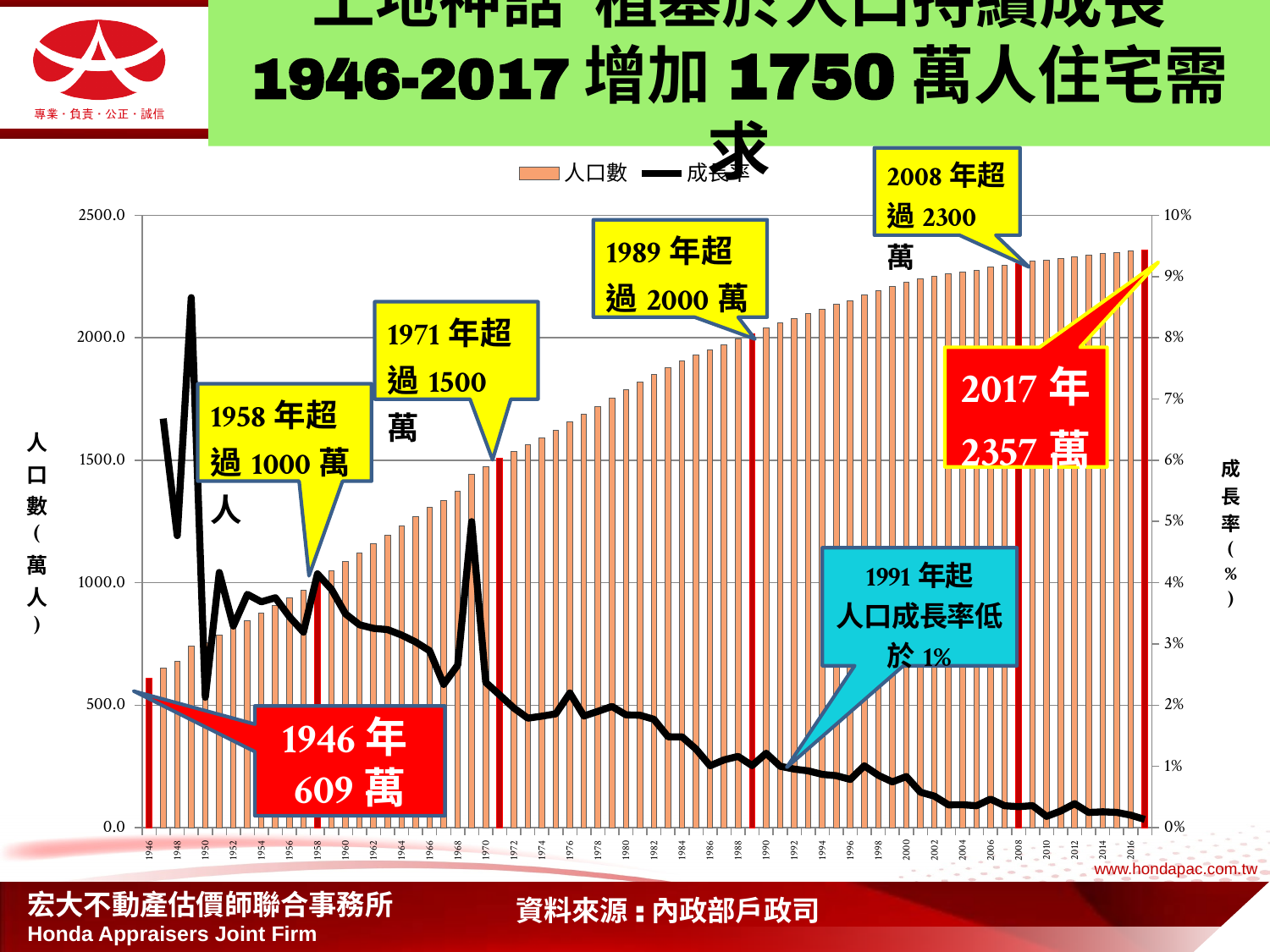

# 土地神話  植基於人口持續成長 1946-2017增加1750萬人住宅需求

### Chart

| Category | 人口數 | 成長率 |
|---|---|---|
| 1946 | 609.086 | None |
| 1947 | 649.7734000000041 | 0.06680074734930709 |
| 1948 | 680.7601 | 0.04768847108853674 |
| 1949 | 739.6931000000005 | 0.08656940969366476 |
| 1950 | 755.4399 | 0.021288288345531398 |
| 1951 | 786.9247 | 0.04167743853614316 |
| 1952 | 812.837399999998 | 0.032929071866723864 |
| 1953 | 843.801599999998 | 0.038093965656600136 |
| 1954 | 874.9150999999995 | 0.036873004270198156 |
| 1955 | 907.7643 | 0.03754558585170154 |
| 1956 | 939.0381 | 0.034451453973239454 |
| 1957 | 969.025 | 0.0319336350676297 |
| 1958 | 1009.1928 | 0.041451768530223795 |
| 1959 | 1048.4725 | 0.03892189876899634 |
| 1960 | 1085.0685 | 0.03490411050361386 |
| 1961 | 1121.0084 | 0.03312224066959813 |
| 1962 | 1157.4941999999999 | 0.03254730294616916 |
| 1963 | 1194.926000000001 | 0.032338650163430405 |
| 1964 | 1232.5025 | 0.03144671720257186 |
| 1965 | 1269.87 | 0.03031839692008731 |
| 1966 | 1306.5473 | 0.02888272027845385 |
| 1967 | 1337.1082999999999 | 0.023390657192433988 |
| 1968 | 1372.5991 | 0.026542950933742468 |
| 1969 | 1441.1976 | 0.04997708362186759 |
| 1970 | 1475.3910999999998 | 0.02372575419220782 |
| 1971 | 1507.3216 | 0.021642058163425276 |
| 1972 | 1536.7774 | 0.01954181509772041 |
| 1973 | 1564.2467000000001 | 0.01787461215918462 |
| 1974 | 1592.716700000001 | 0.01820045393095616 |
| 1975 | 1622.3089 | 0.018579700960001277 |
| 1976 | 1657.9737 | 0.02198397604796496 |
| 1977 | 1688.2053 | 0.018234064870872313 |
| 1978 | 1720.2491 | 0.018980985310258196 |
| 1979 | 1754.3067 | 0.0197980629665786 |
| 1980 | 1786.6008 | 0.01840846871302482 |
| 1981 | 1819.3955 | 0.01835591924060487 |
| 1982 | 1851.5754 | 0.017687138392944227 |
| 1983 | 1879.0538 | 0.014840551456883769 |
| 1984 | 1906.9194 | 0.014829591361354321 |
| 1985 | 1931.382499999993 | 0.012828596740900543 |
| 1986 | 1950.9082 | 0.010109701211438055 |
| 1987 | 1972.501 | 0.011068075883837193 |
| 1988 | 1995.4397000000001 | 0.011629246322308438 |
| 1989 | 2015.6587 | 0.010132603856683796 |
| 1990 | 2040.1305 | 0.012140845074614997 |
| 1991 | 2060.5831 | 0.010025142999430693 |
| 1992 | 2080.2621999999997 | 0.009550257885741407 |
| 1993 | 2099.5416 | 0.009267774033484805 |
| 1994 | 2117.7873999999997 | 0.008690373174792043 |
| 1995 | 2135.7431 | 0.008478518665282486 |
| 1996 | 2152.5433 | 0.007866208253230382 |
| 1997 | 2174.2815 | 0.01009884446923804 |
| 1998 | 2192.8591000000147 | 0.008544247835434504 |
| 1999 | 2209.238699999985 | 0.00746951776336191 |
| 2000 | 2227.6672 | 0.00834156128081598 |
| 2001 | 2240.5568 | 0.005786142562048693 |
| 2002 | 2252.0776 | 0.005141936147300632 |
| 2003 | 2260.455 | 0.003719854058314765 |
| 2004 | 2268.9122 | 0.0037413706532536577 |
| 2005 | 2277.0383 | 0.003581496013816744 |
| 2006 | 2287.6527 | 0.004661493836094044 |
| 2007 | 2295.8360000000002 | 0.003577160117005398 |
| 2008 | 2303.7031 | 0.003426682045233345 |
| 2009 | 2311.977200000001 | 0.0035916520666225992 |
| 2010 | 2316.2123 | 0.001831808721989301 |
| 2011 | 2322.491200000002 | 0.0027108482240594247 |
| 2012 | 2331.5822 | 0.00391433130080323 |
| 2013 | 2337.351700000015 | 0.0024744999339933998 |
| 2014 | 2343.3753000000147 | 0.002577104677913968 |
| 2015 | 2349.2074 | 0.002488760549793203 |
| 2016 | 2353.9816 | 0.0020322599017865706 |
| 2017 | 2357.1277 | 0.0013365015257553819 |
1946年609萬
資料來源:內政部戶政司